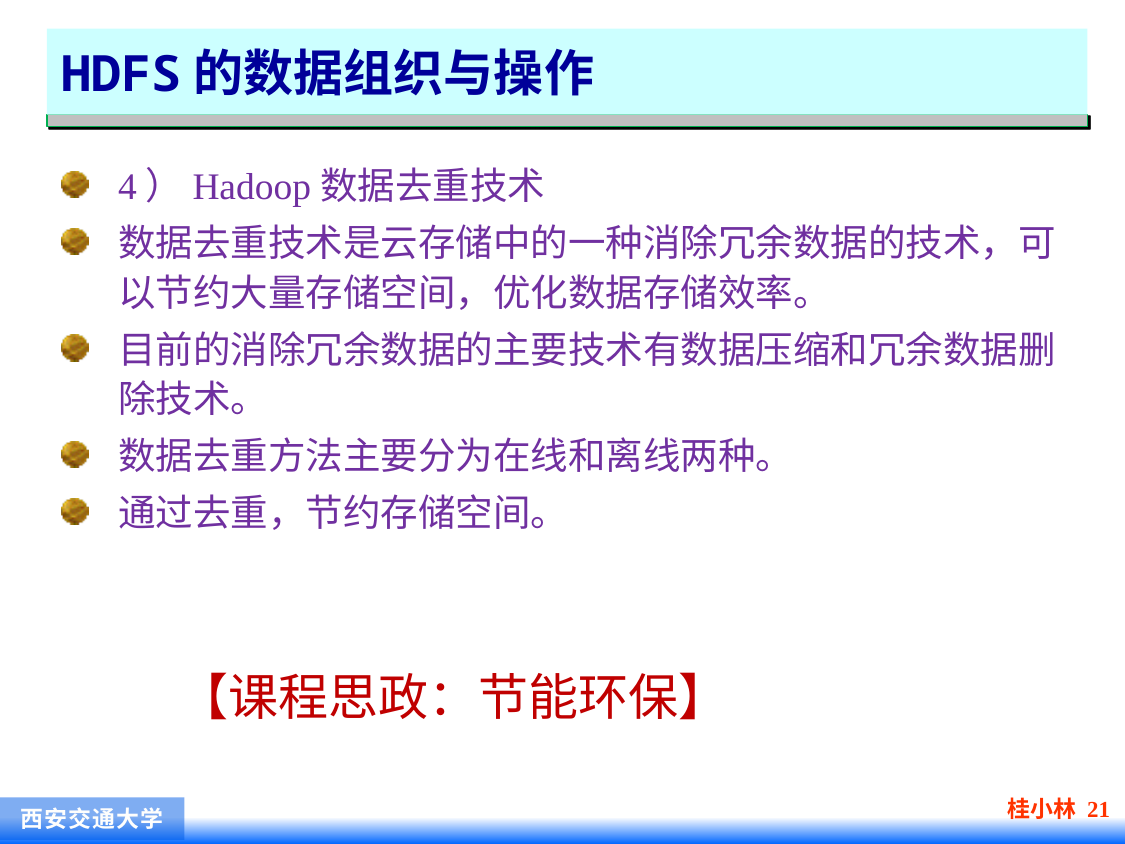

# HDFS的数据组织与操作
4）Hadoop数据去重技术
数据去重技术是云存储中的一种消除冗余数据的技术，可以节约大量存储空间，优化数据存储效率。
目前的消除冗余数据的主要技术有数据压缩和冗余数据删除技术。
数据去重方法主要分为在线和离线两种。
通过去重，节约存储空间。
【课程思政：节能环保】
桂小林 21